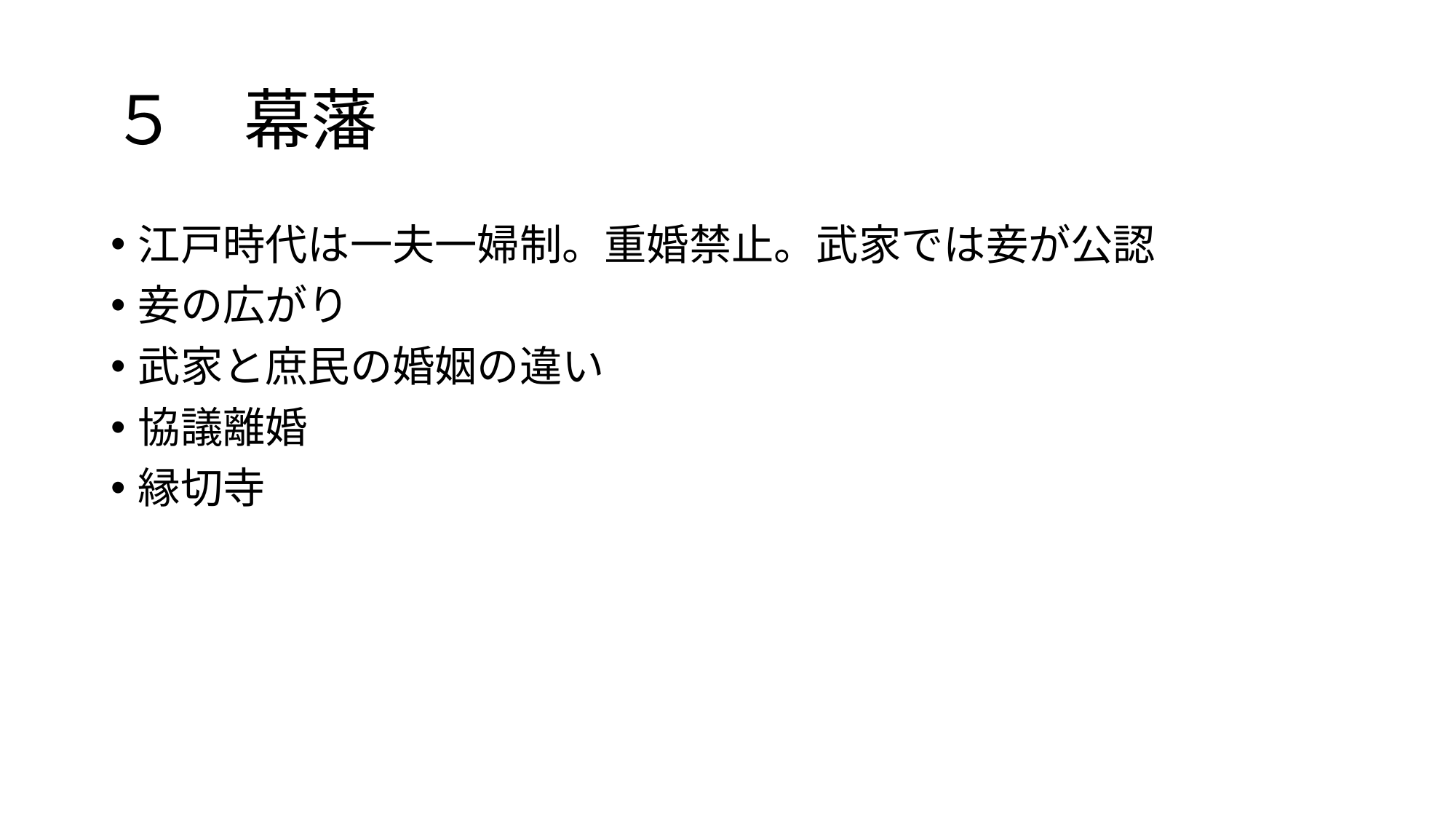

# ５　幕藩
江戸時代は一夫一婦制。重婚禁止。武家では妾が公認
妾の広がり
武家と庶民の婚姻の違い
協議離婚
縁切寺